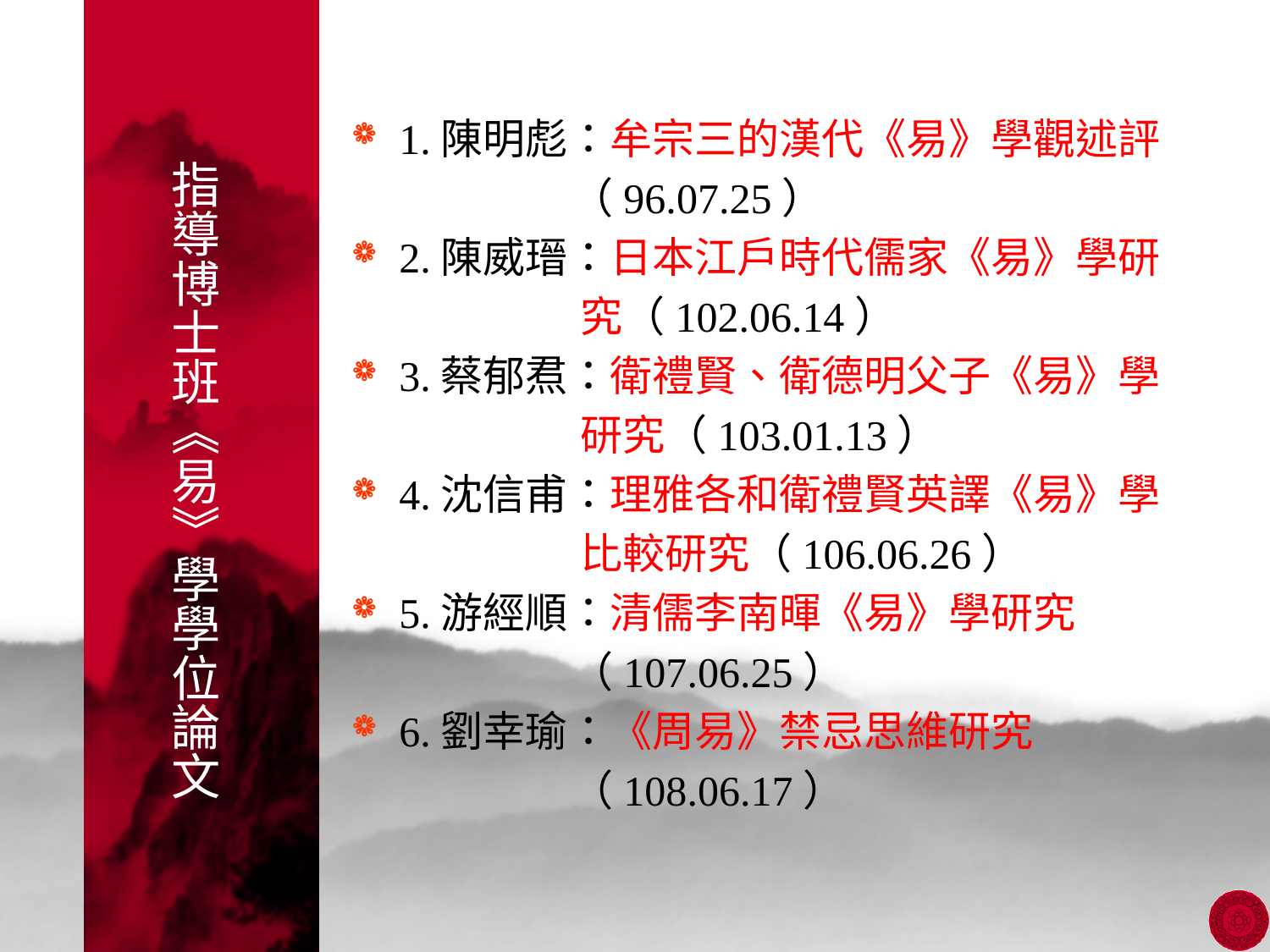

1.陳明彪：牟宗三的漢代《易》學觀述評
                      （96.07.25）
2.陳威瑨：日本江戶時代儒家《易》學研
                       究（102.06.14）
3.蔡郁焄：衛禮賢、衛德明父子《易》學
                       研究（103.01.13）
4.沈信甫：理雅各和衛禮賢英譯《易》學
                       比較研究（106.06.26）
5.游經順：清儒李南暉《易》學研究
                      （107.06.25）
6.劉幸瑜：《周易》禁忌思維研究
                      （108.06.17）

# 指導博士班《易》學學位論文